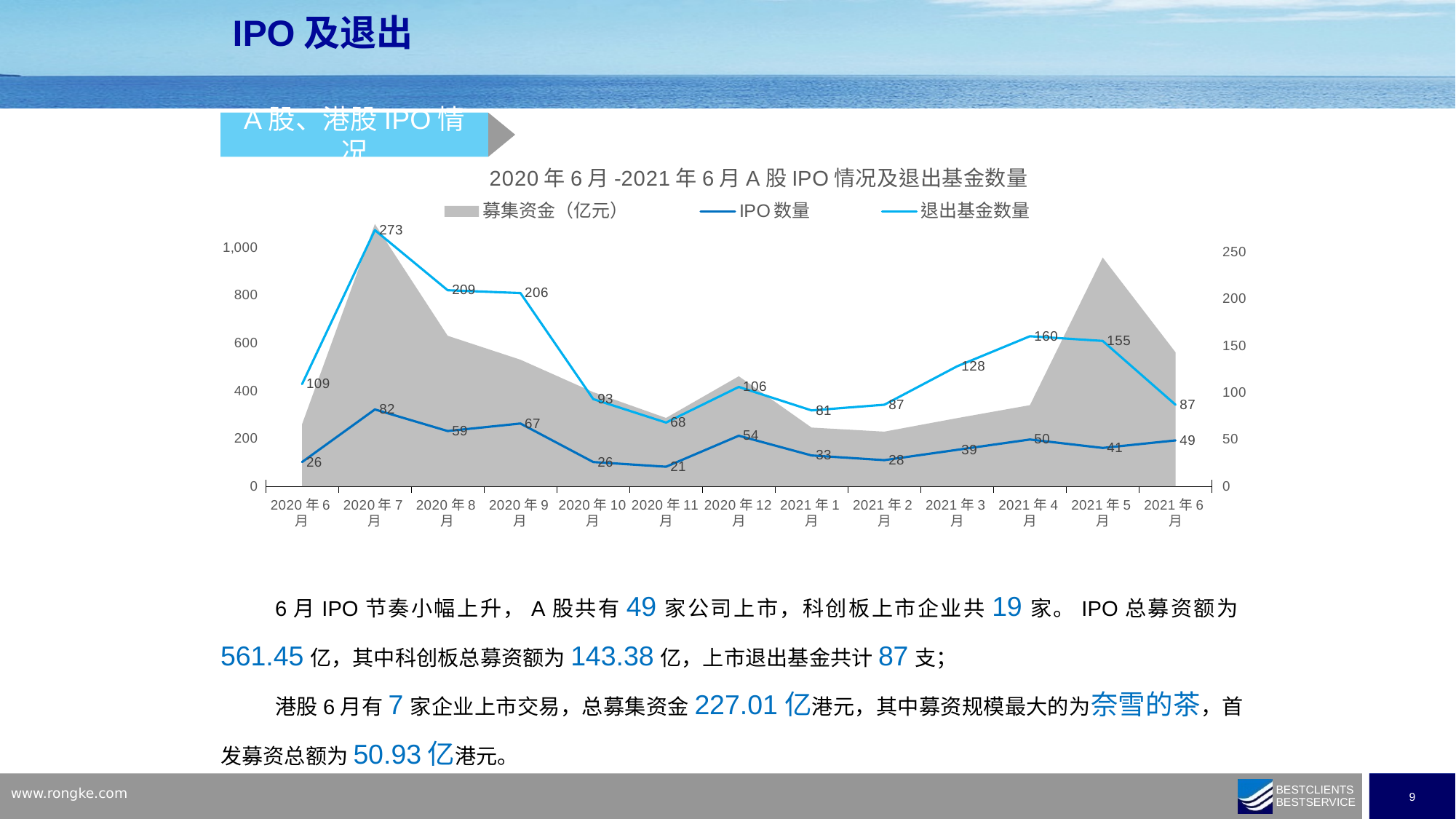

IPO及退出
A股、港股IPO情况

### Chart: 2020年6月-2021年6月A股IPO情况及退出基金数量

| Category | 募集资金（亿元） | IPO数量 | 退出基金数量 |
|---|---|---|---|
| 44012 | 260.56 | 26.0 | 109.0 |
| 44043 | 1098.13 | 82.0 | 273.0 |
| 44074 | 630.58 | 59.0 | 209.0 |
| 44104 | 530.4426475278001 | 67.0 | 206.0 |
| 44105 | 394.65238078869993 | 26.0 | 93.0 |
| 44165 | 286.68 | 21.0 | 68.0 |
| 44196 | 460.9184468445002 | 54.0 | 106.0 |
| 44227 | 246.38 | 33.0 | 81.0 |
| 44255 | 229.23 | 28.0 | 87.0 |
| 44256 | 285.68 | 39.0 | 128.0 |
| 44308 | 340.0 | 50.0 | 160.0 |
| 44344 | 958.0 | 41.0 | 155.0 |
| 44348 | 561.45 | 49.0 | 87.0 |
6月IPO节奏小幅上升，A股共有49家公司上市，科创板上市企业共19家。IPO总募资额为561.45亿，其中科创板总募资额为143.38亿，上市退出基金共计87支；
港股6月有7家企业上市交易，总募集资金227.01亿港元，其中募资规模最大的为奈雪的茶，首发募资总额为50.93亿港元。